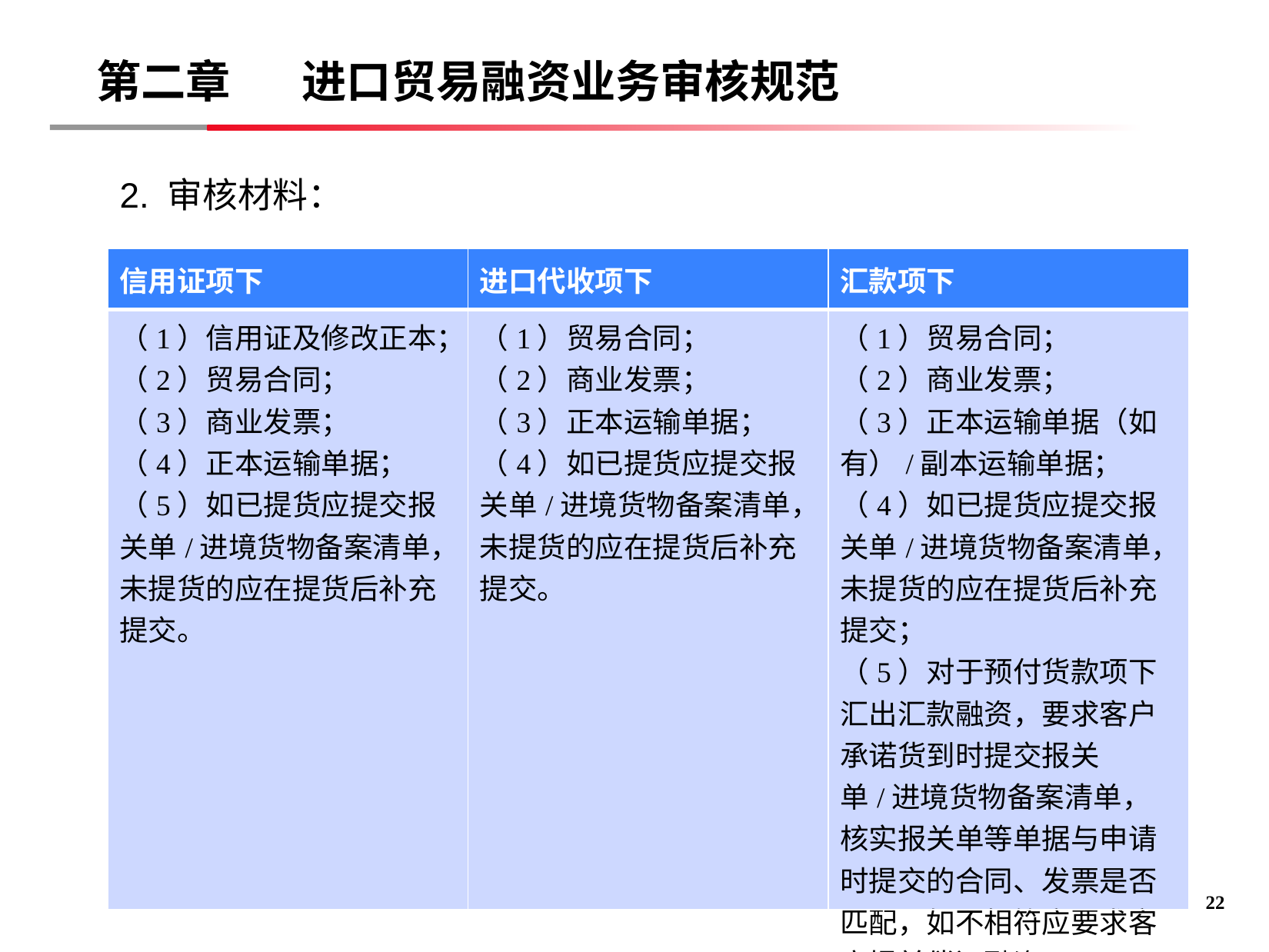

# 第二章       进口贸易融资业务审核规范
 2. 审核材料：
| 信用证项下 | 进口代收项下 | 汇款项下 |
| --- | --- | --- |
| （1）信用证及修改正本； （2）贸易合同； （3）商业发票； （4）正本运输单据； （5）如已提货应提交报关单/进境货物备案清单，未提货的应在提货后补充提交。 | （1）贸易合同； （2）商业发票； （3）正本运输单据； （4）如已提货应提交报关单/进境货物备案清单，未提货的应在提货后补充提交。 | （1）贸易合同； （2）商业发票； （3）正本运输单据（如有）/副本运输单据； （4）如已提货应提交报关单/进境货物备案清单，未提货的应在提货后补充提交； （5）对于预付货款项下汇出汇款融资，要求客户承诺货到时提交报关单/进境货物备案清单，核实报关单等单据与申请时提交的合同、发票是否匹配，如不相符应要求客户提前偿还融资。 |
22